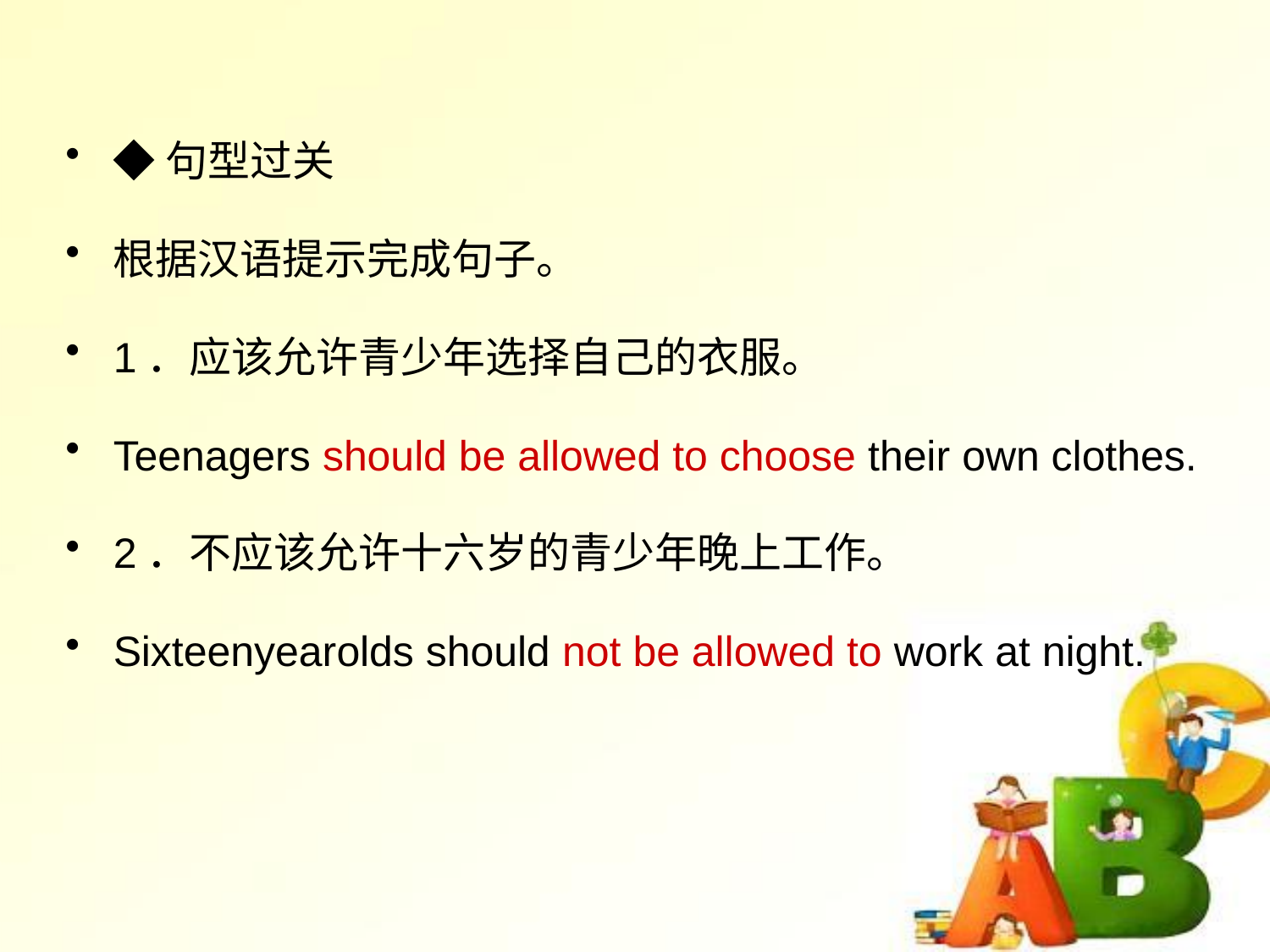

◆句型过关

根据汉语提示完成句子。

1．应该允许青少年选择自己的衣服。

Teenagers should be allowed to choose their own clothes.

2．不应该允许十六岁的青少年晚上工作。

Sixteen­year­olds should not be allowed to work at night.